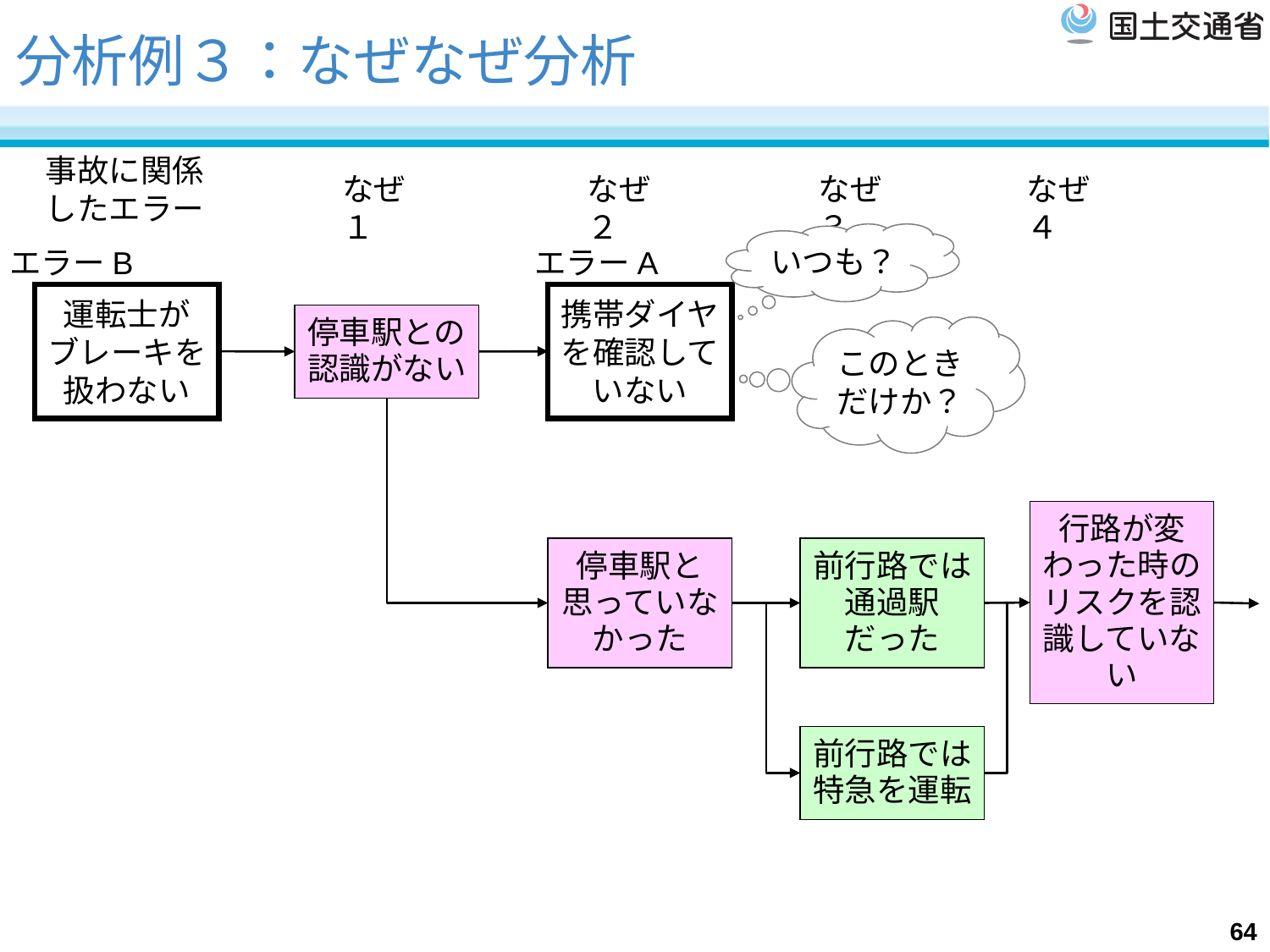

# 分析例３：なぜなぜ分析
事故に関係したエラー
なぜ１
なぜ２
なぜ３
なぜ４
いつも？
エラーB
エラーA
運転士が
ブレーキを扱わない
携帯ダイヤを確認していない
停車駅との
認識がない
このとき
だけか？
行路が変わった時のリスクを認識していない
停車駅と思っていなかった
前行路では通過駅
だった
前行路では特急を運転
64